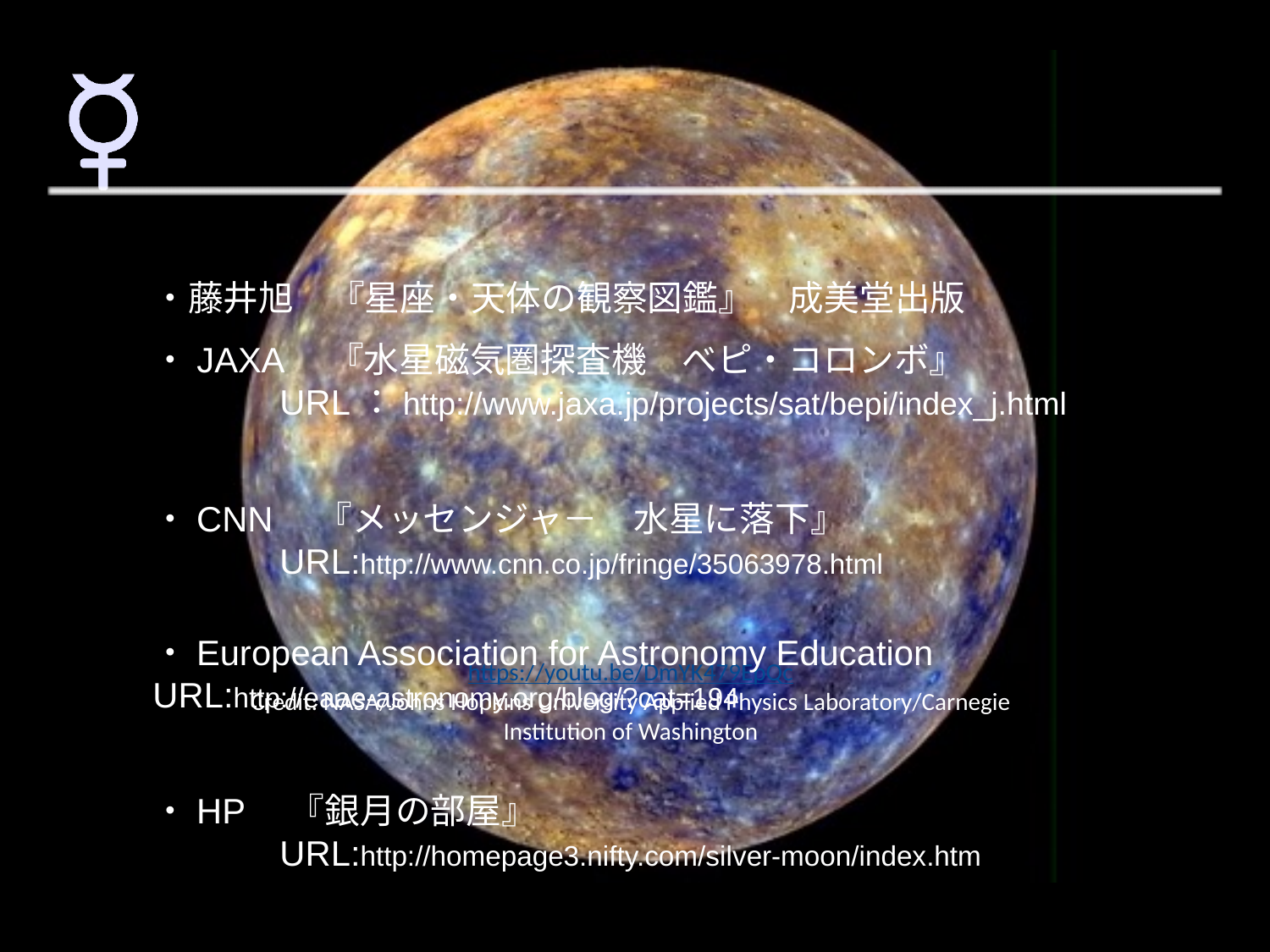

#
・藤井旭　『星座・天体の観察図鑑』　成美堂出版
・JAXA　『水星磁気圏探査機　べピ・コロンボ』
	URL：http://www.jaxa.jp/projects/sat/bepi/index_j.html
・CNN　『メッセンジャ－　水星に落下』
	URL:http://www.cnn.co.jp/fringe/35063978.html
・European Association for Astronomy Education	URL:http://eaae-astronomy.org/blog/?cat=194
・HP　『銀月の部屋』
	URL:http://homepage3.nifty.com/silver-moon/index.htm